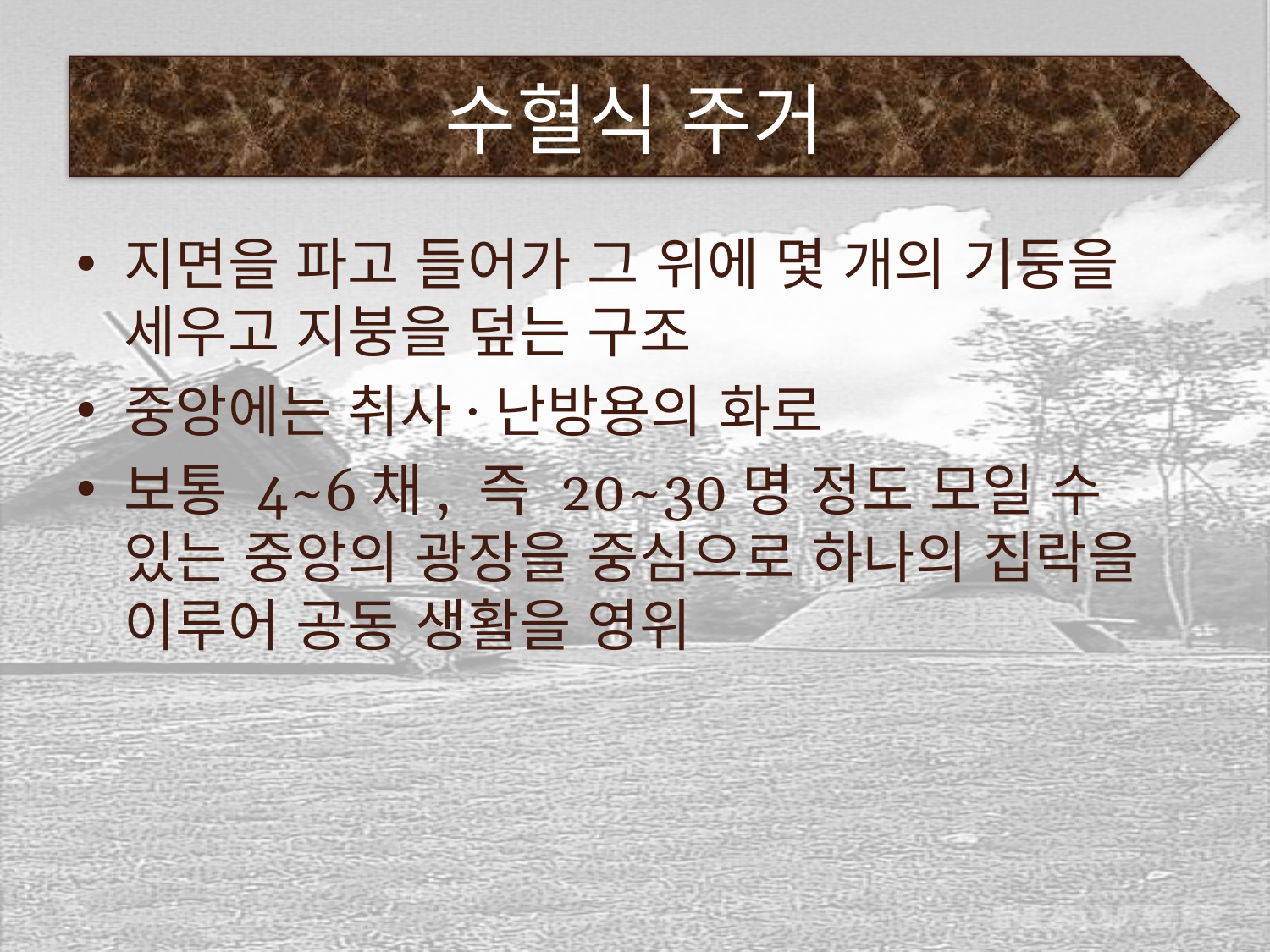

# 수혈식 주거

지면을 파고 들어가 그 위에 몇 개의 기둥을 세우고 지붕을 덮는 구조
중앙에는 취사·난방용의 화로
보통 4~6채, 즉 20~30명 정도 모일 수 있는 중앙의 광장을 중심으로 하나의 집락을 이루어 공동 생활을 영위